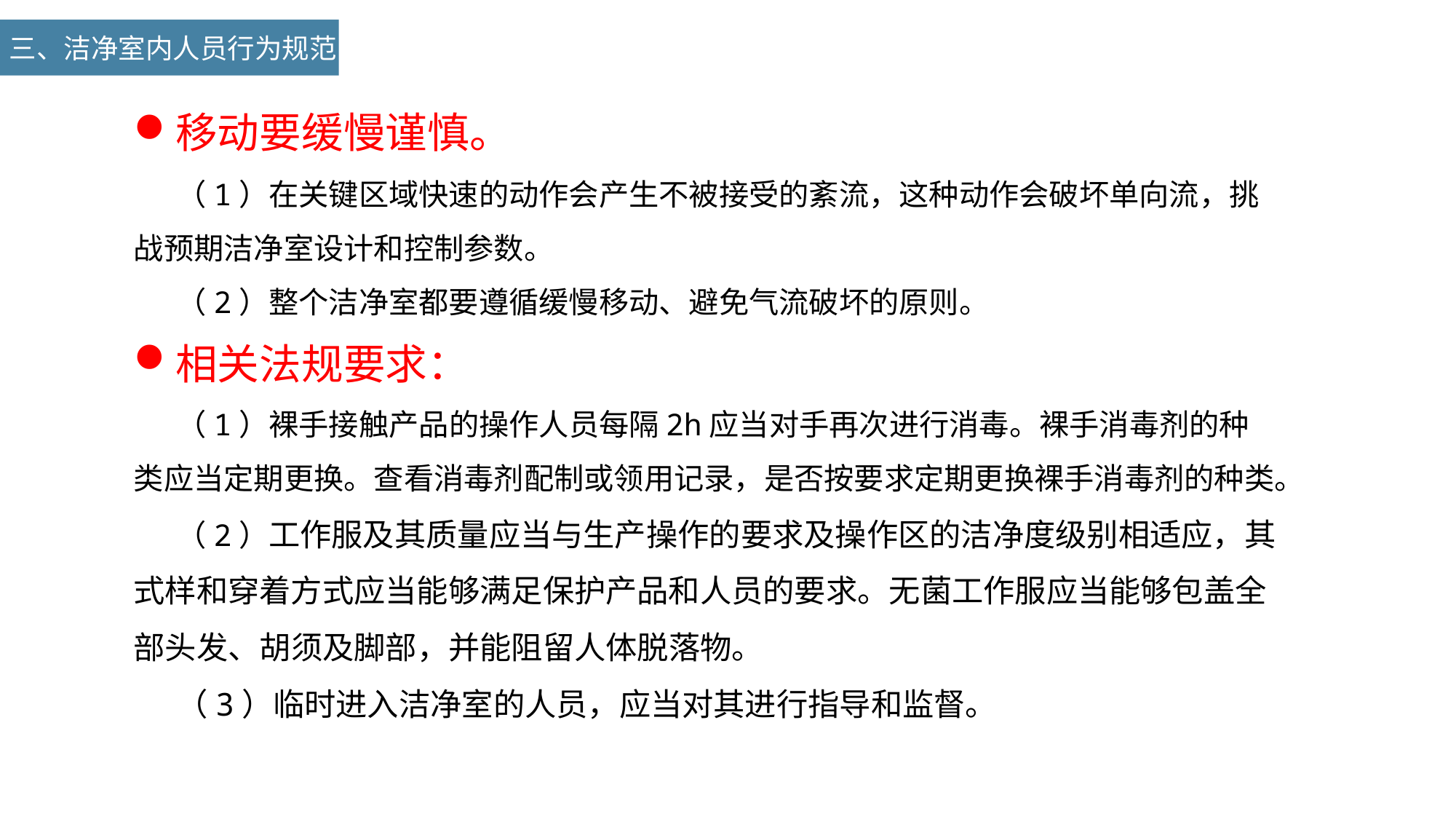

三、洁净室内人员行为规范
移动要缓慢谨慎。
（1）在关键区域快速的动作会产生不被接受的紊流，这种动作会破坏单向流，挑战预期洁净室设计和控制参数。
（2）整个洁净室都要遵循缓慢移动、避免气流破坏的原则。
相关法规要求：
（1）裸手接触产品的操作人员每隔2h应当对手再次进行消毒。裸手消毒剂的种类应当定期更换。查看消毒剂配制或领用记录，是否按要求定期更换裸手消毒剂的种类。
（2）工作服及其质量应当与生产操作的要求及操作区的洁净度级别相适应，其式样和穿着方式应当能够满足保护产品和人员的要求。无菌工作服应当能够包盖全部头发、胡须及脚部，并能阻留人体脱落物。
（3）临时进入洁净室的人员，应当对其进行指导和监督。